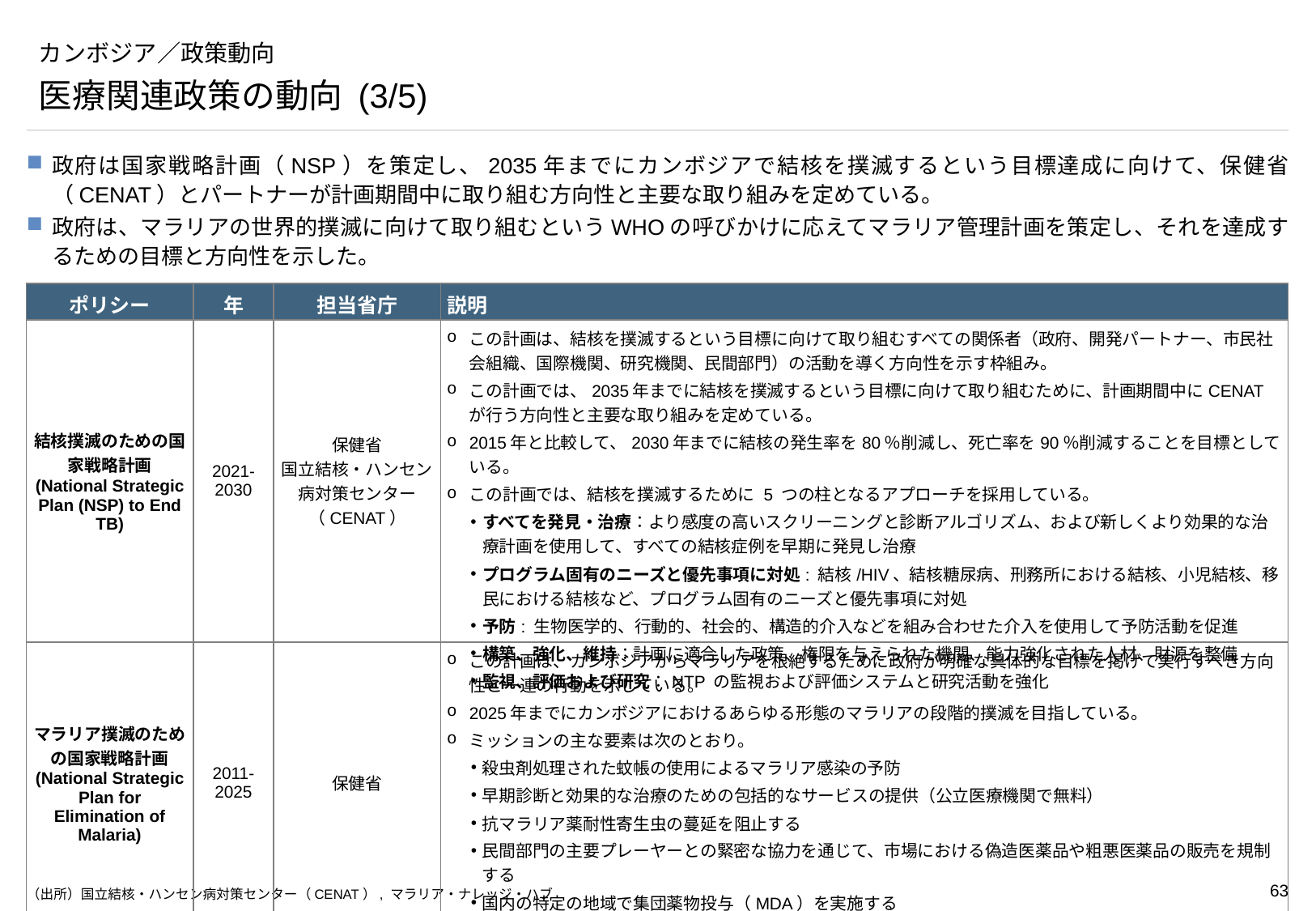

# カンボジア／政策動向
医療関連政策の動向 (3/5)
政府は国家戦略計画（NSP）を策定し、2035年までにカンボジアで結核を撲滅するという目標達成に向けて、保健省（CENAT）とパートナーが計画期間中に取り組む方向性と主要な取り組みを定めている。
政府は、マラリアの世界的撲滅に向けて取り組むというWHOの呼びかけに応えてマラリア管理計画を策定し、それを達成するための目標と方向性を示した。
| ポリシー | 年 | 担当省庁 | 説明 |
| --- | --- | --- | --- |
| 結核撲滅のための国家戦略計画 (National Strategic Plan (NSP) to End TB) | 2021-2030 | 保健省 国立結核・ハンセン病対策センター（CENAT） | この計画は、結核を撲滅するという目標に向けて取り組むすべての関係者（政府、開発パートナー、市民社会組織、国際機関、研究機関、民間部門）の活動を導く方向性を示す枠組み。 この計画では、2035年までに結核を撲滅するという目標に向けて取り組むために、計画期間中にCENATが行う方向性と主要な取り組みを定めている。 2015年と比較して、2030年までに結核の発生率を80％削減し、死亡率を90％削減することを目標としている。 この計画では、結核を撲滅するために 5 つの柱となるアプローチを採用している。 すべてを発見・治療：より感度の高いスクリーニングと診断アルゴリズム、および新しくより効果的な治療計画を使用して、すべての結核症例を早期に発見し治療 プログラム固有のニーズと優先事項に対処: 結核/HIV、結核糖尿病、刑務所における結核、小児結核、移民における結核など、プログラム固有のニーズと優先事項に対処 予防: 生物医学的、行動的、社会的、構造的介入などを組み合わせた介入を使用して予防活動を促進 構築、強化、維持：計画に適合した政策、権限を与えられた機関、能力強化された人材、財源を整備 監視、評価および研究：NTP の監視および評価システムと研究活動を強化 |
| マラリア撲滅のための国家戦略計画 (National Strategic Plan for Elimination of Malaria) | 2011-2025 | 保健省 | この計画は、カンボジアからマラリアを根絶するために政府が明確な具体的な目標を掲げて実行すべき方向性と一連の行動を示している。 2025年までにカンボジアにおけるあらゆる形態のマラリアの段階的撲滅を目指している。 ミッションの主な要素は次のとおり。 殺虫剤処理された蚊帳の使用によるマラリア感染の予防 早期診断と効果的な治療のための包括的なサービスの提供（公立医療機関で無料） 抗マラリア薬耐性寄生虫の蔓延を阻止する 民間部門の主要プレーヤーとの緊密な協力を通じて、市場における偽造医薬品や粗悪医薬品の販売を規制する 国内の特定の地域で集団薬物投与（MDA）を実施する 開発パートナーおよび実施パートナーとの調整、ならびに国内外の部門間アプローチの採用を通じて、マラリア撲滅のための運用および技術計画を策定し、実施する。 |
（出所）国立結核・ハンセン病対策センター（CENAT）, マラリア・ナレッジ・ハブ